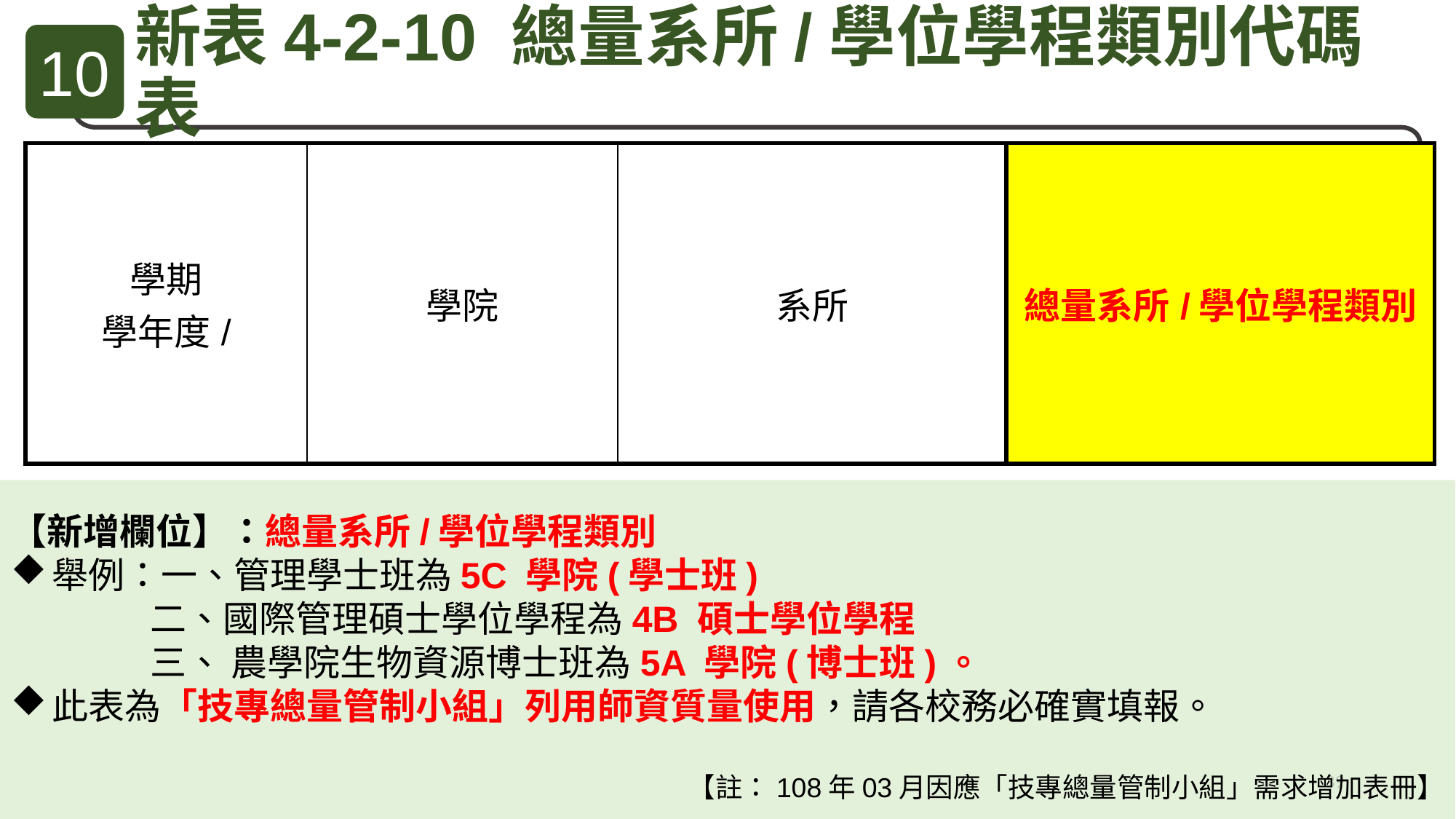

10
新表4-2-10 總量系所/學位學程類別代碼表

| 學期 學年度/ | 學院 | 系所 | 總量系所/學位學程類別 |
| --- | --- | --- | --- |

【新增欄位】：總量系所/學位學程類別
舉例：一、管理學士班為5C 學院(學士班)
                二、國際管理碩士學位學程為4B 碩士學位學程
                三、 農學院生物資源博士班為5A 學院(博士班)。
此表為「技專總量管制小組」列用師資質量使用，請各校務必確實填報。

【註：108年03月因應「技專總量管制小組」需求增加表冊】

39